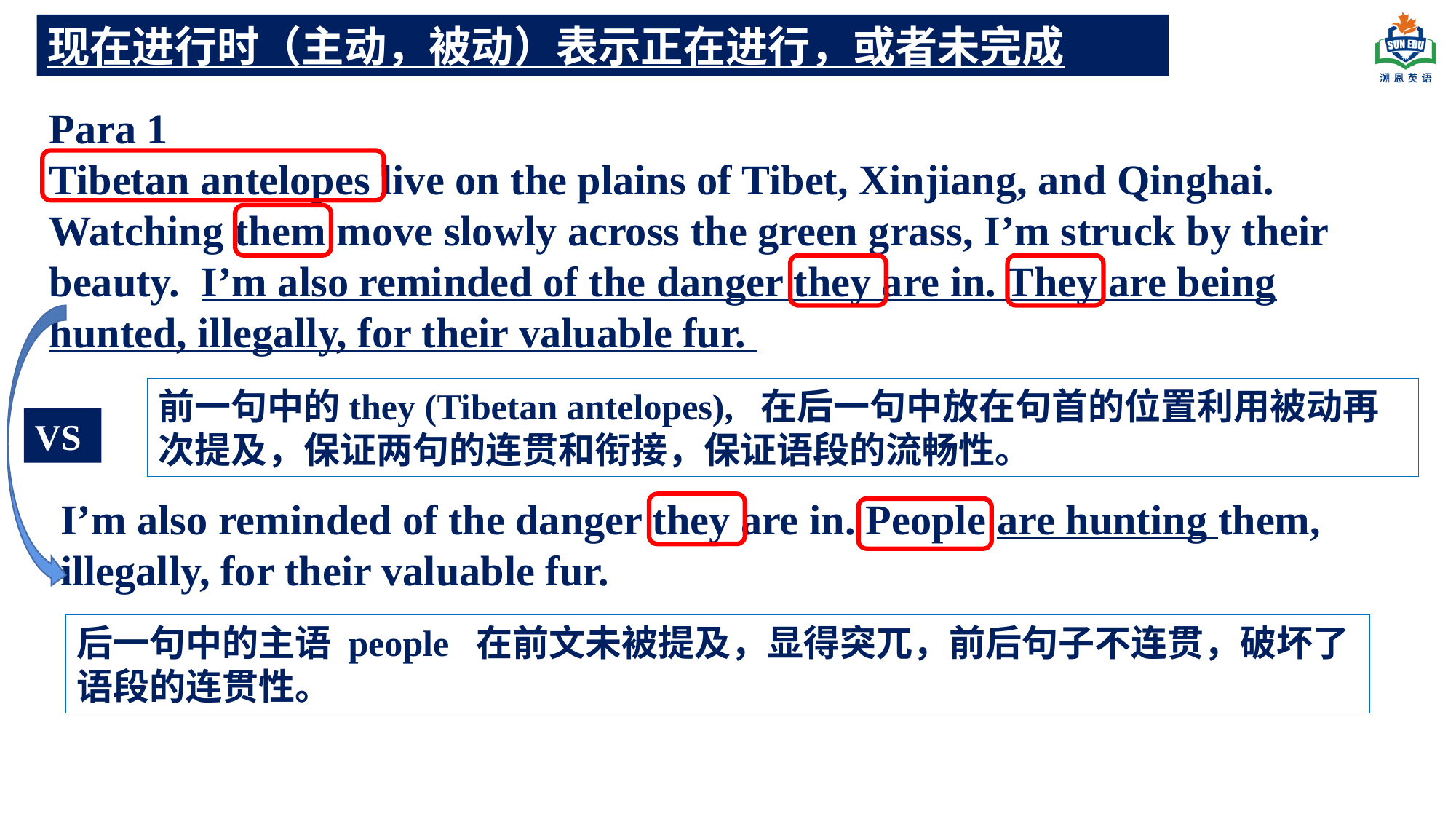

现在进行时（主动，被动）表示正在进行，或者未完成
Para 1
Tibetan antelopes live on the plains of Tibet, Xinjiang, and Qinghai. Watching them move slowly across the green grass, I’m struck by their beauty.  I’m also reminded of the danger they are in. They are being hunted, illegally, for their valuable fur.

前一句中的they (Tibetan antelopes),  在后一句中放在句首的位置利用被动再次提及，保证两句的连贯和衔接，保证语段的流畅性。
VS
I’m also reminded of the danger they are in. People are hunting them, illegally, for their valuable fur.

后一句中的主语 people  在前文未被提及，显得突兀，前后句子不连贯，破坏了语段的连贯性。